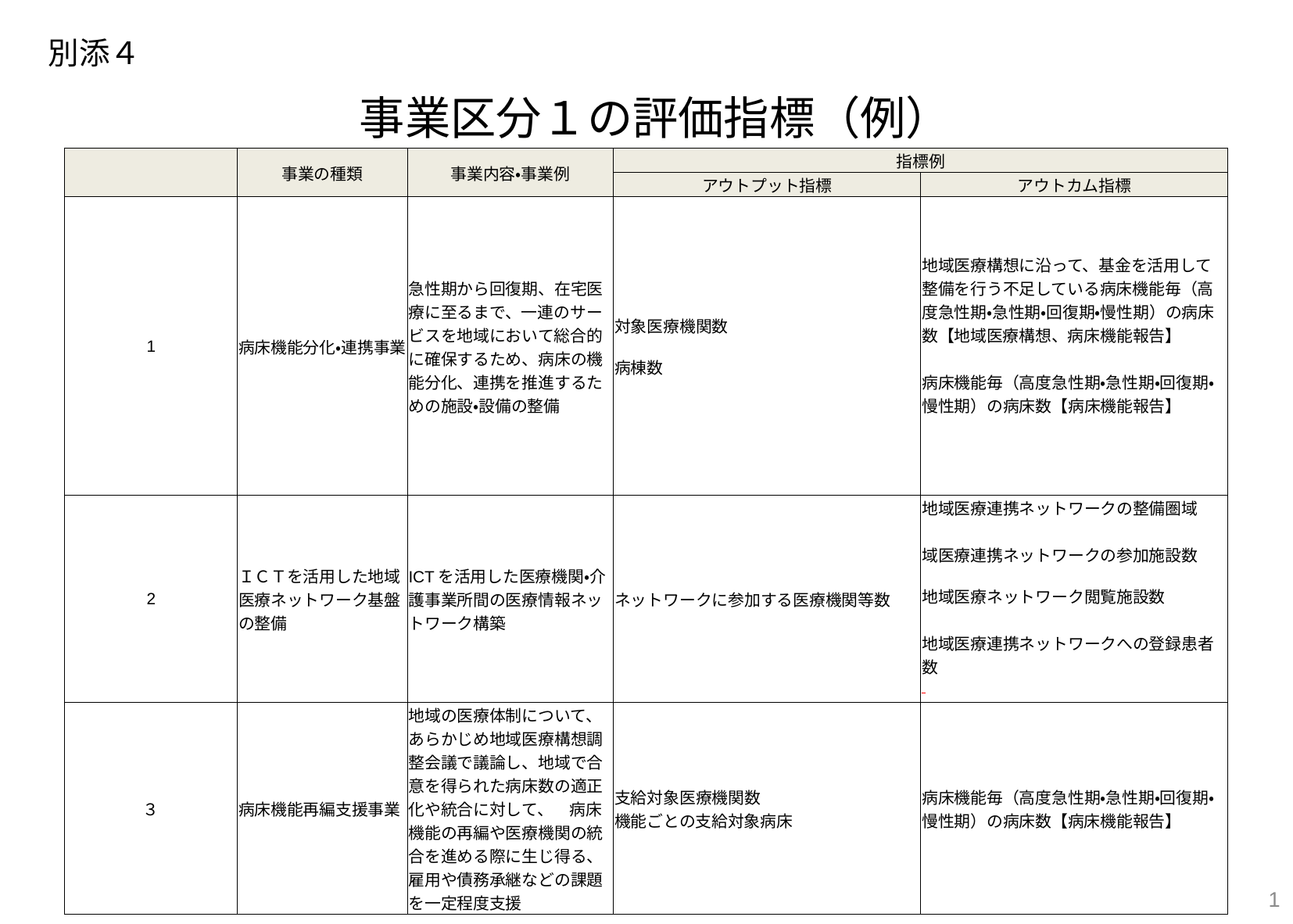

別添４
事業区分１の評価指標（例）
|  | 事業の種類 | 事業内容・事業例 | 指標例 |  |
| --- | --- | --- | --- | --- |
|  |  |  | アウトプット指標 | アウトカム指標 |
| 1 | 病床機能分化・連携事業 | 急性期から回復期、在宅医療に至るまで、一連のサービスを地域において総合的に確保するため、病床の機能分化、連携を推進するための施設・設備の整備 | 対象医療機関数 病棟数 | 地域医療構想に沿って、基金を活用して整備を行う不足している病床機能毎（高度急性期・急性期・回復期・慢性期）の病床数【地域医療構想、病床機能報告】 病床機能毎（高度急性期・急性期・回復期・慢性期）の病床数【病床機能報告】 |
| 2 | ＩＣＴを活用した地域医療ネットワーク基盤の整備 | ICTを活用した医療機関・介護事業所間の医療情報ネットワーク構築 | ネットワークに参加する医療機関等数 | 地域医療連携ネットワークの整備圏域 域医療連携ネットワークの参加施設数 地域医療ネットワーク閲覧施設数 地域医療連携ネットワークへの登録患者数 |
| ３ | 病床機能再編支援事業 | 地域の医療体制について、あらかじめ地域医療構想調整会議で議論し、地域で合意を得られた病床数の適正化や統合に対して、　病床機能の再編や医療機関の統合を進める際に生じ得る、雇用や債務承継などの課題を一定程度支援 | 支給対象医療機関数 機能ごとの支給対象病床 | 病床機能毎（高度急性期・急性期・回復期・慢性期）の病床数【病床機能報告】 |
1